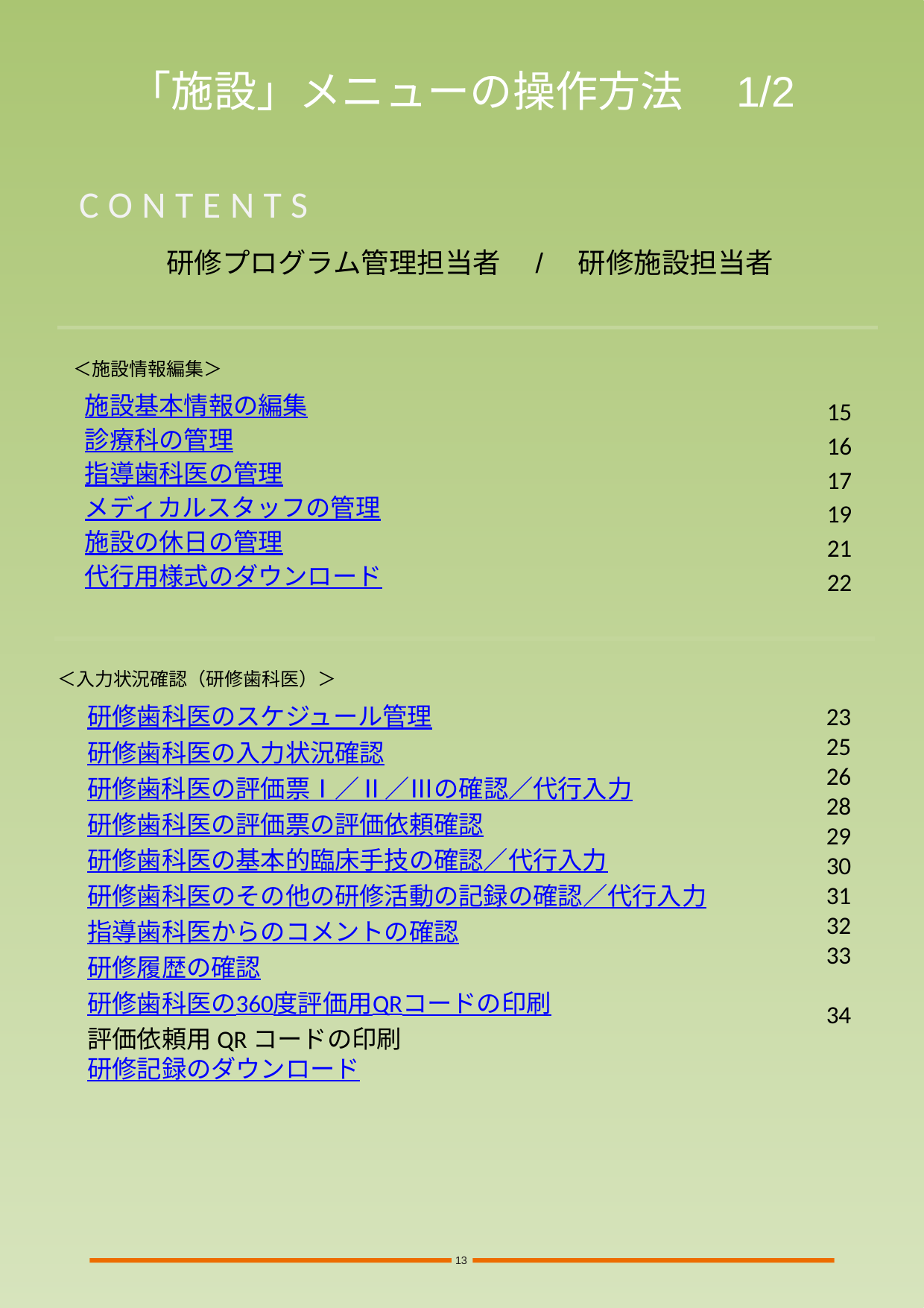

# 「施設」メニューの操作方法　1/2
CONTENTS
研修プログラム管理担当者　/　研修施設担当者
＜施設情報編集＞
施設基本情報の編集
診療科の管理
指導歯科医の管理
メディカルスタッフの管理
施設の休日の管理
代行用様式のダウンロード
15
16
17
19
21
22
＜入力状況確認（研修歯科医）＞
研修歯科医のスケジュール管理
研修歯科医の入力状況確認
研修歯科医の評価票Ⅰ／Ⅱ／Ⅲの確認／代行入力
研修歯科医の評価票の評価依頼確認
研修歯科医の基本的臨床手技の確認／代行入力
研修歯科医のその他の研修活動の記録の確認／代行入力
指導歯科医からのコメントの確認
研修履歴の確認
研修歯科医の360度評価用QRコードの印刷
評価依頼用QRコードの印刷
研修記録のダウンロード
23
25
26
28
29
30
31
32
33

34
13